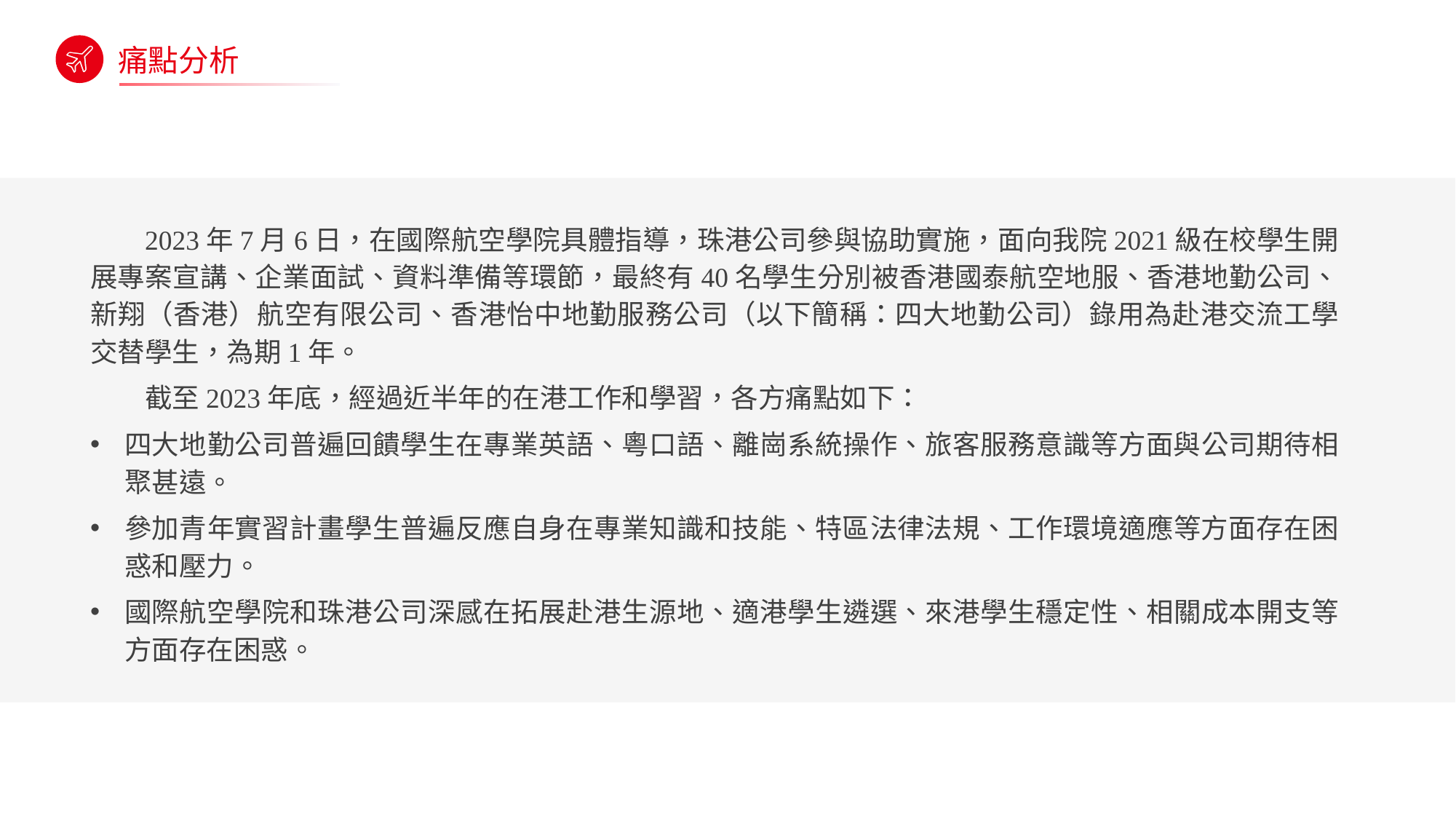

痛點分析

2023年7月6日，在國際航空學院具體指導，珠港公司參與協助實施，面向我院2021級在校學生開展專案宣講、企業面試、資料準備等環節，最終有40名學生分別被香港國泰航空地服、香港地勤公司、新翔（香港）航空有限公司、香港怡中地勤服務公司（以下簡稱：四大地勤公司）錄用為赴港交流工學交替學生，為期1年。
截至2023年底，經過近半年的在港工作和學習，各方痛點如下：
四大地勤公司普遍回饋學生在專業英語、粵口語、離崗系統操作、旅客服務意識等方面與公司期待相聚甚遠。
參加青年實習計畫學生普遍反應自身在專業知識和技能、特區法律法規、工作環境適應等方面存在困惑和壓力。
國際航空學院和珠港公司深感在拓展赴港生源地、適港學生遴選、來港學生穩定性、相關成本開支等方面存在困惑。